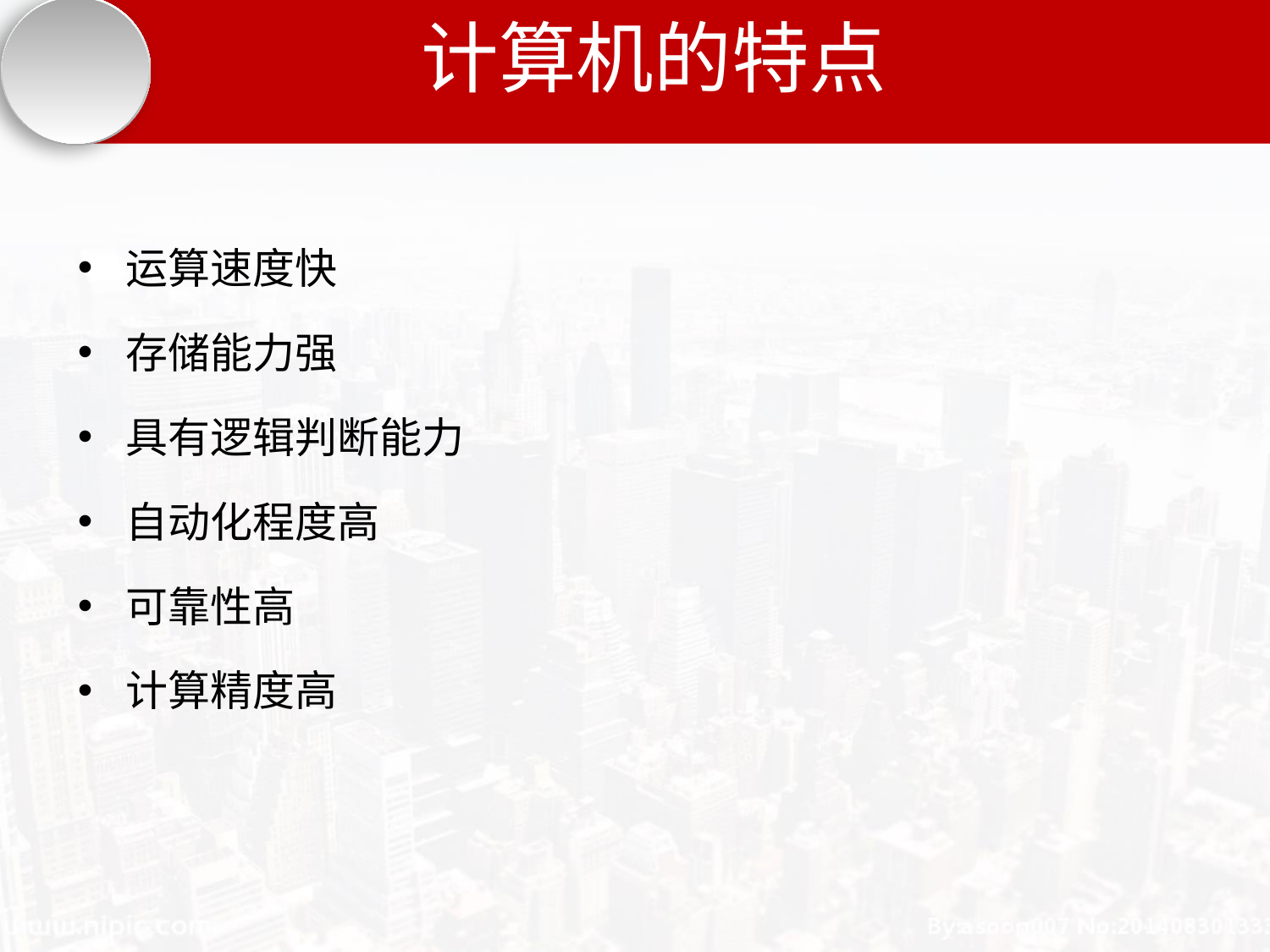

# 计算机的特点
运算速度快
存储能力强
具有逻辑判断能力
自动化程度高
可靠性高
计算精度高
14